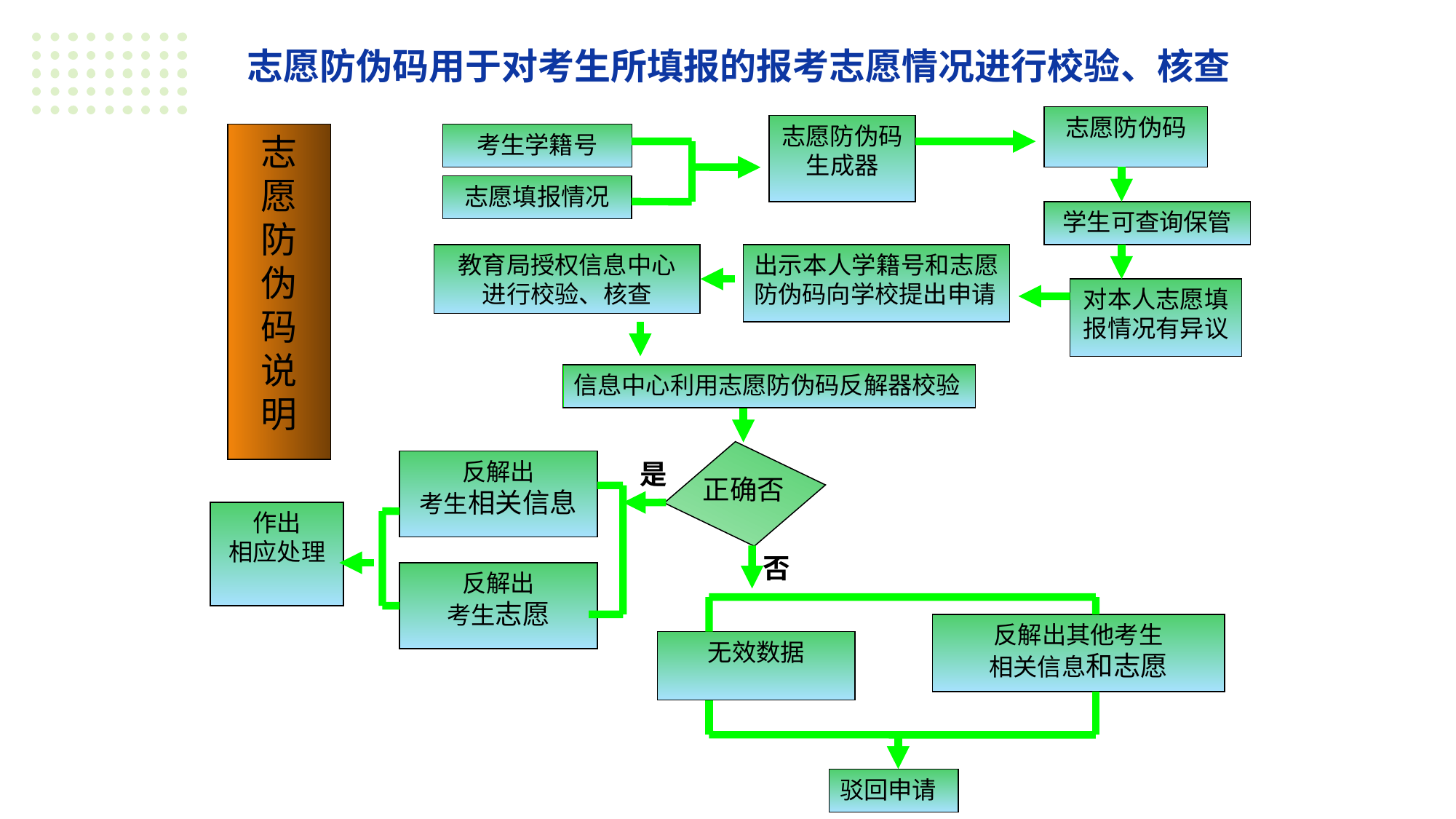

志愿防伪码用于对考生所填报的报考志愿情况进行校验、核查
志愿防伪码
志愿防伪码生成器
志
愿
防
伪
码
说
明
考生学籍号

志愿填报情况
学生可查询保管
教育局授权信息中心
进行校验、核查

出示本人学籍号和志愿防伪码向学校提出申请

对本人志愿填报情况有异议

信息中心利用志愿防伪码反解器校验

反解出
考生相关信息
是
正确否

作出
相应处理

否

反解出
考生志愿

反解出其他考生
相关信息和志愿
无效数据

驳回申请